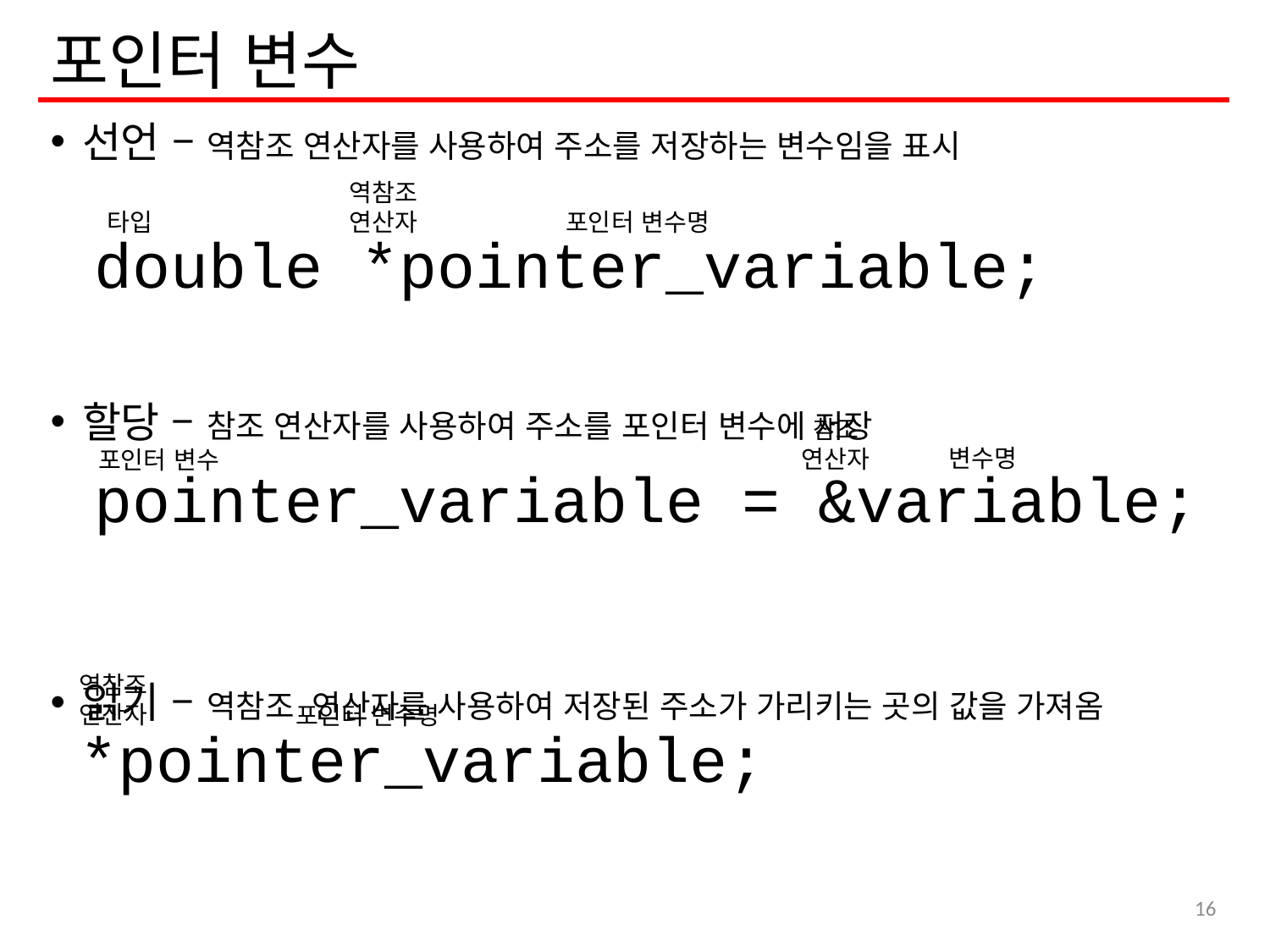

# 포인터 변수
선언 – 역참조 연산자를 사용하여 주소를 저장하는 변수임을 표시

할당 – 참조 연산자를 사용하여 주소를 포인터 변수에 저장

읽기 – 역참조  연산자를 사용하여 저장된 주소가 가리키는 곳의 값을 가져옴
역참조
연산자
타입
포인터 변수명
double *pointer_variable;
참조
연산자
변수명
포인터 변수
pointer_variable = &variable;
역참조
연산자
포인터 변수명
*pointer_variable;
16